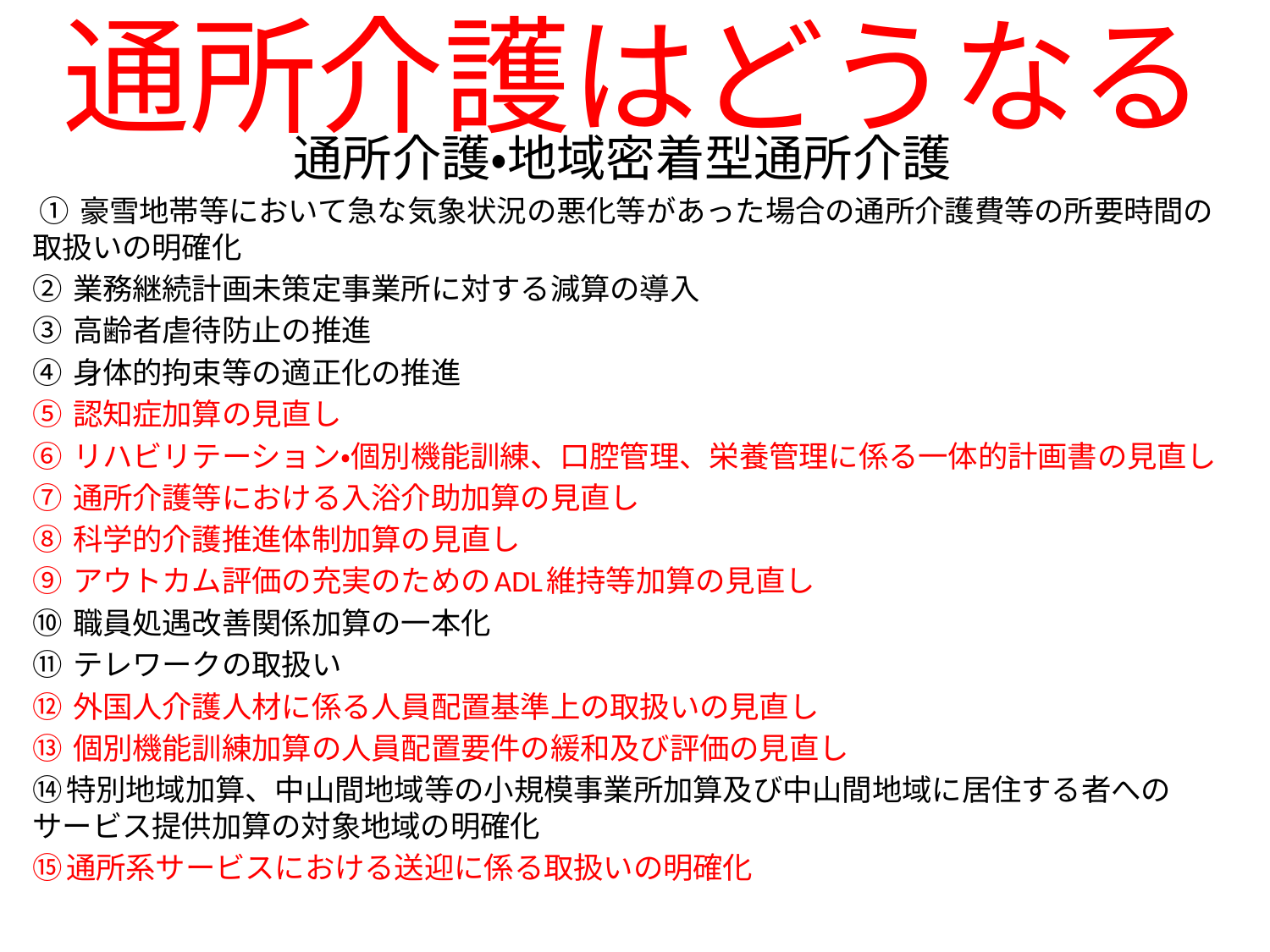

通所介護はどうなる
# 通所介護・地域密着型通所介護
 ① 豪雪地帯等において急な気象状況の悪化等があった場合の通所介護費等の所要時間の取扱いの明確化
② 業務継続計画未策定事業所に対する減算の導入
③ 高齢者虐待防止の推進
④ 身体的拘束等の適正化の推進
⑤ 認知症加算の見直し
⑥ リハビリテーション・個別機能訓練、口腔管理、栄養管理に係る一体的計画書の見直し
⑦ 通所介護等における入浴介助加算の見直し
⑧ 科学的介護推進体制加算の見直し
⑨ アウトカム評価の充実のためのADL維持等加算の見直し
⑩ 職員処遇改善関係加算の一本化
⑪ テレワークの取扱い
⑫ 外国人介護人材に係る人員配置基準上の取扱いの見直し
⑬ 個別機能訓練加算の人員配置要件の緩和及び評価の見直し
⑭特別地域加算、中山間地域等の小規模事業所加算及び中山間地域に居住する者へのサービス提供加算の対象地域の明確化
⑮通所系サービスにおける送迎に係る取扱いの明確化